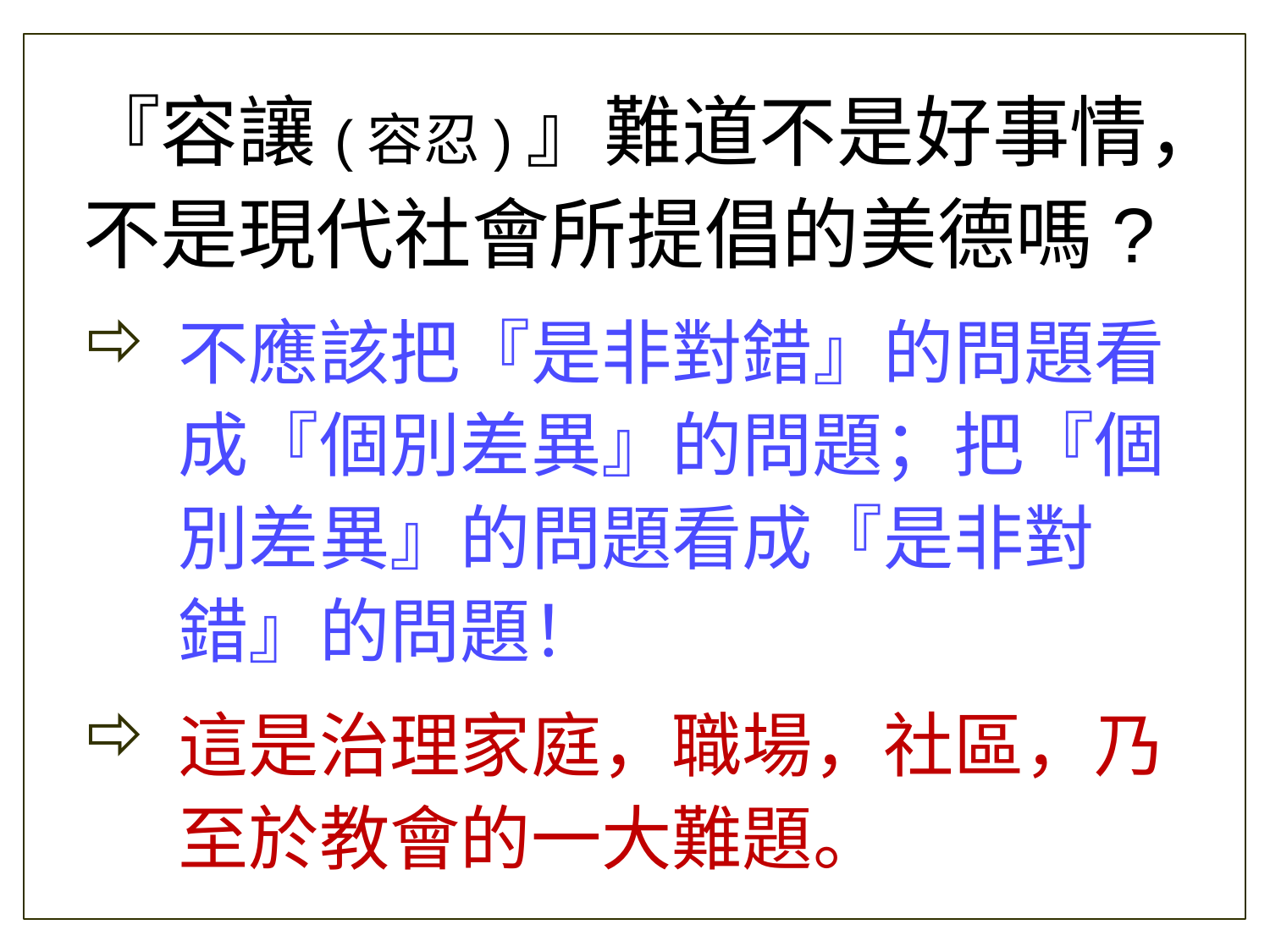

『容讓(容忍)』難道不是好事情，不是現代社會所提倡的美德嗎?
不應該把『是非對錯』的問題看成『個別差異』的問題；把『個別差異』的問題看成『是非對錯』的問題！
這是治理家庭，職場，社區，乃至於教會的一大難題。